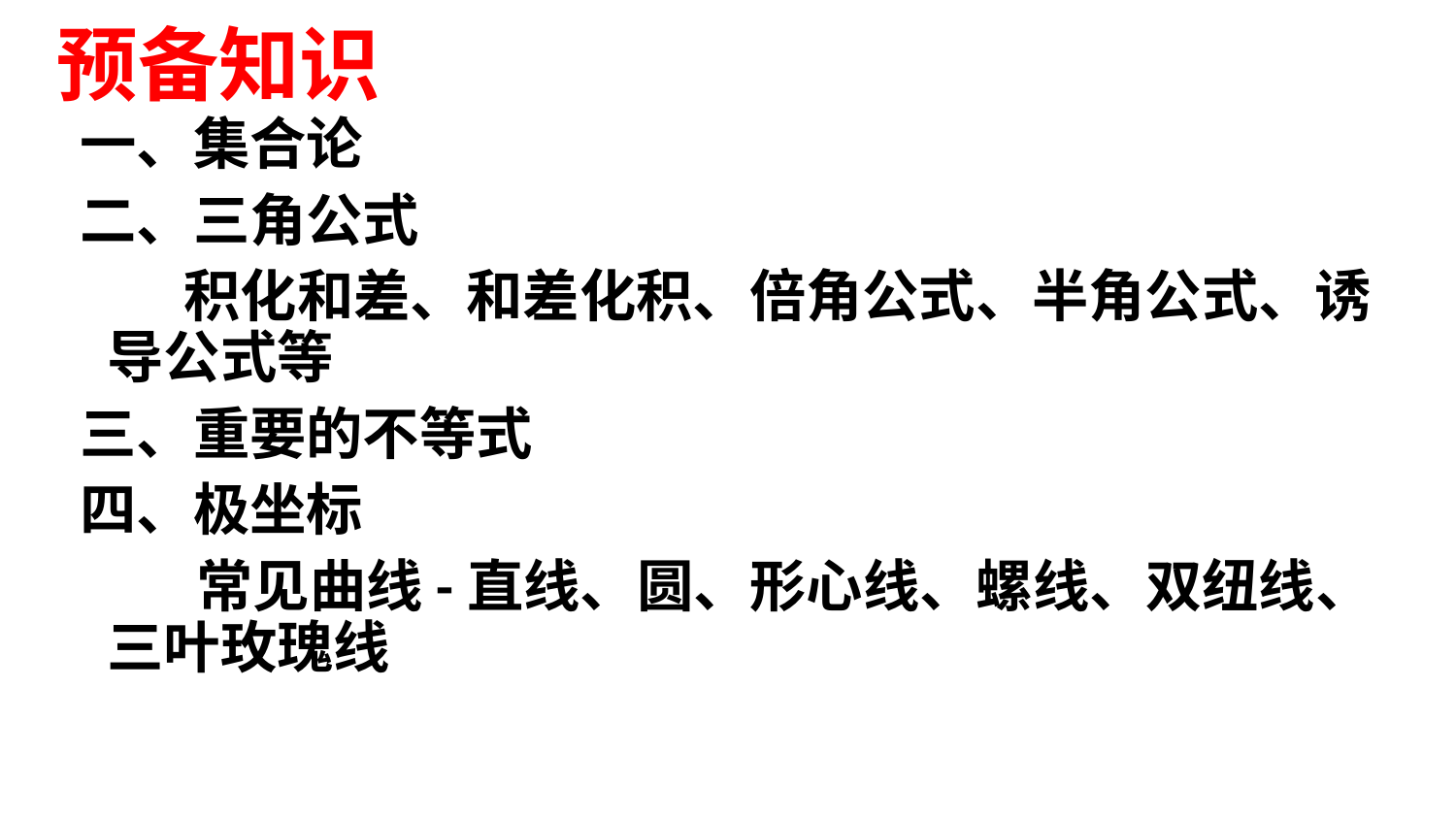

# 预备知识
一、集合论
二、三角公式
       积化和差、和差化积、倍角公式、半角公式、诱导公式等
三、重要的不等式
四、极坐标
        常见曲线-直线、圆、形心线、螺线、双纽线、三叶玫瑰线